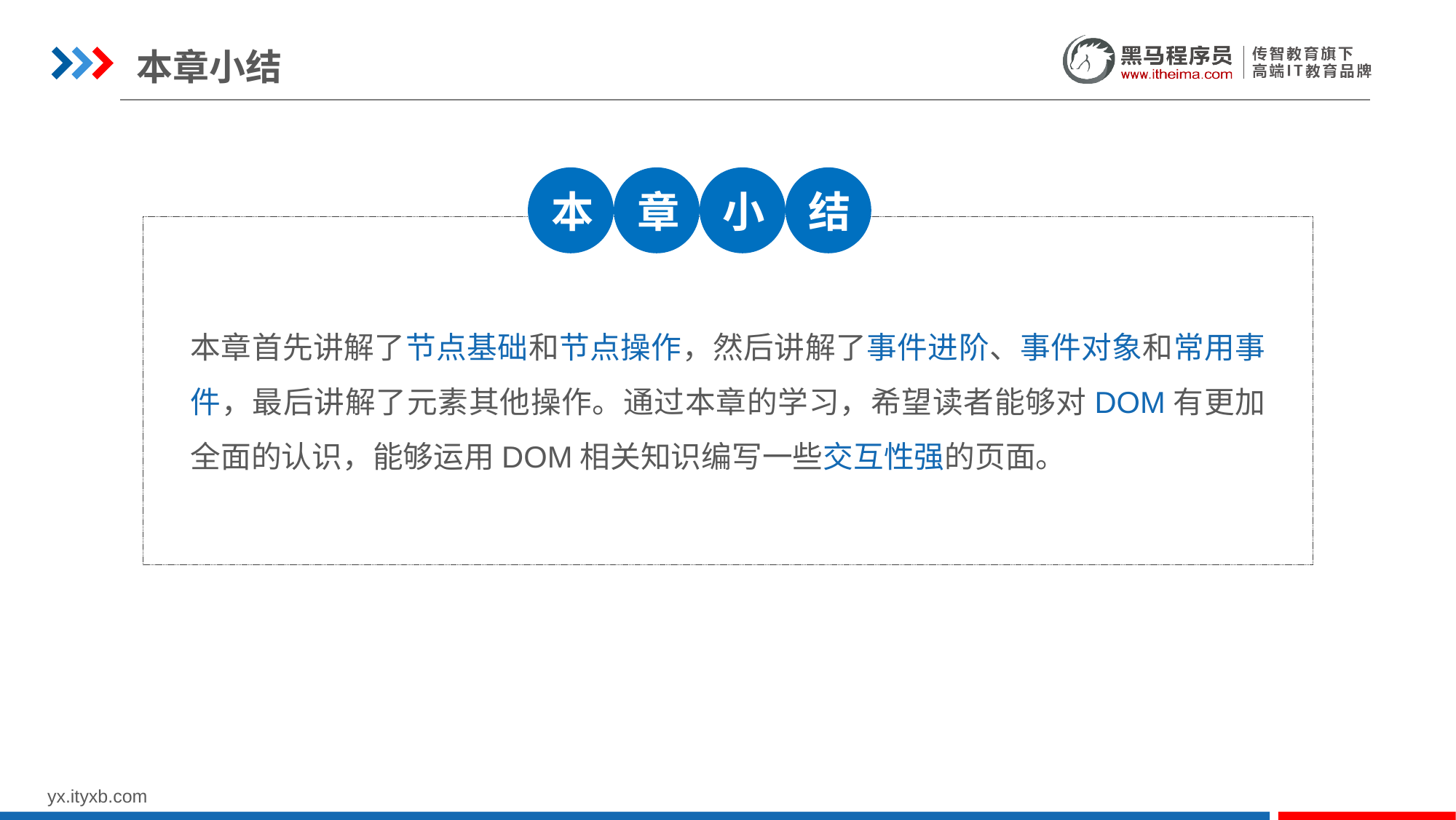

本章小结
本
章
小
结

本章首先讲解了节点基础和节点操作，然后讲解了事件进阶、事件对象和常用事件，最后讲解了元素其他操作。通过本章的学习，希望读者能够对DOM有更加全面的认识，能够运用DOM相关知识编写一些交互性强的页面。